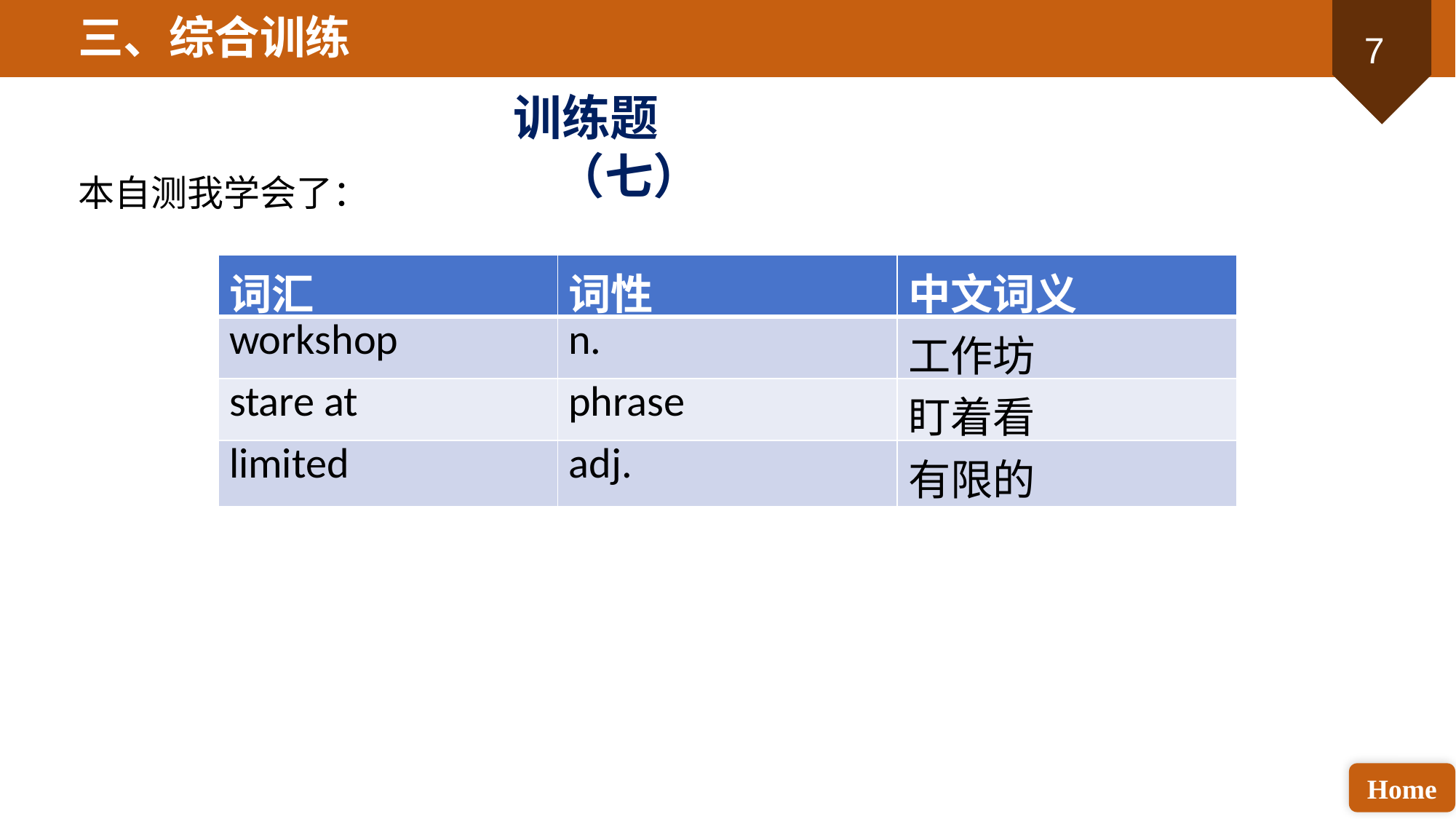

三、综合训练
训练题（七）
本自测我学会了：

| 词汇 | 词性 | 中文词义 |
| --- | --- | --- |
| workshop | n. | 工作坊 |
| stare at | phrase | 盯着看 |
| limited | adj. | 有限的 |